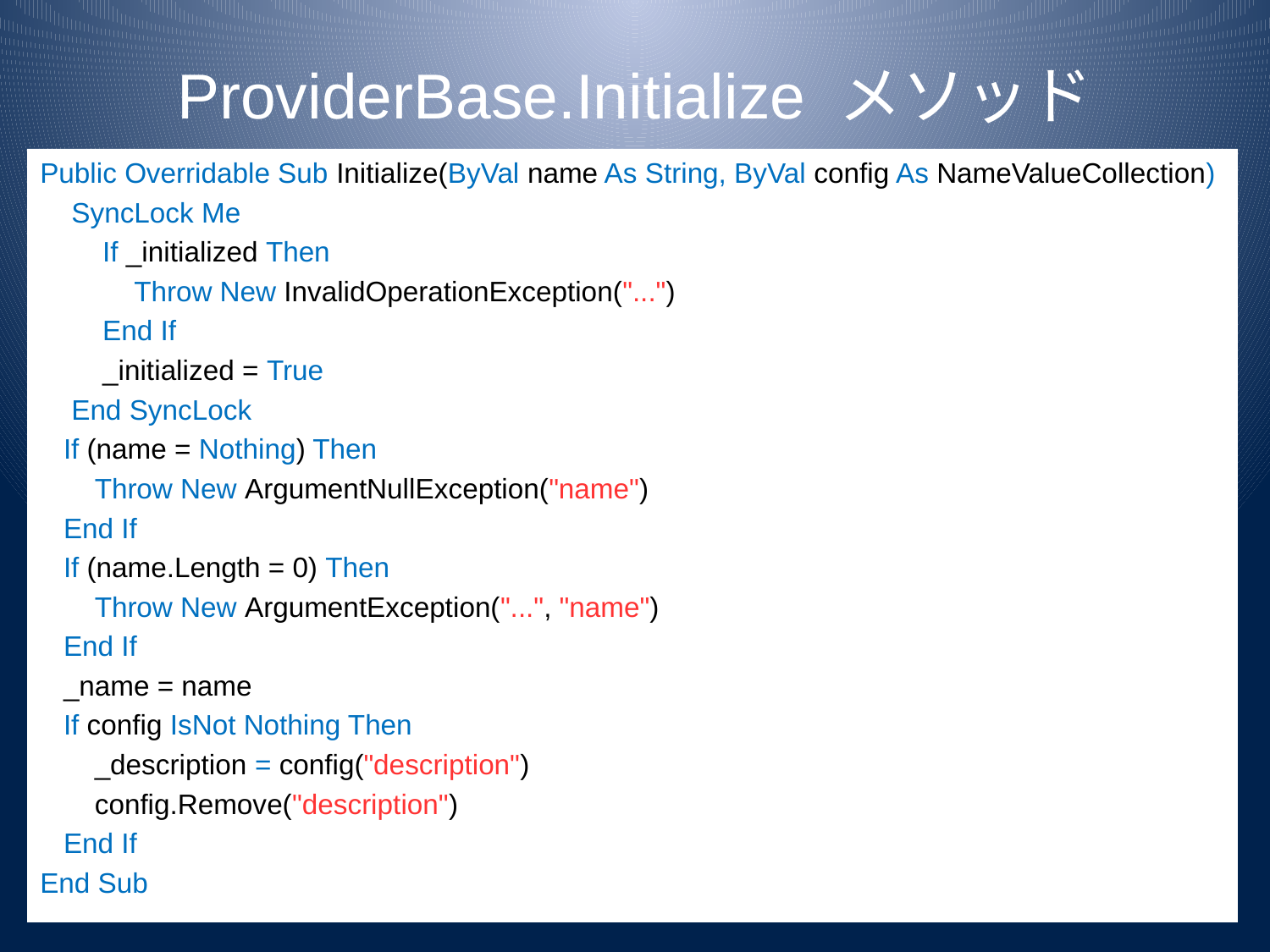

# ProviderBase.Initialize メソッド
Public Overridable Sub Initialize(ByVal name As String, ByVal config As NameValueCollection)
    SyncLock Me
        If _initialized Then
            Throw New InvalidOperationException("...")
        End If
        _initialized = True
    End SyncLock
   If (name = Nothing) Then
       Throw New ArgumentNullException("name")
   End If
   If (name.Length = 0) Then
       Throw New ArgumentException("...", "name")
   End If
   _name = name
   If config IsNot Nothing Then
       _description = config("description")
       config.Remove("description")
   End If
End Sub